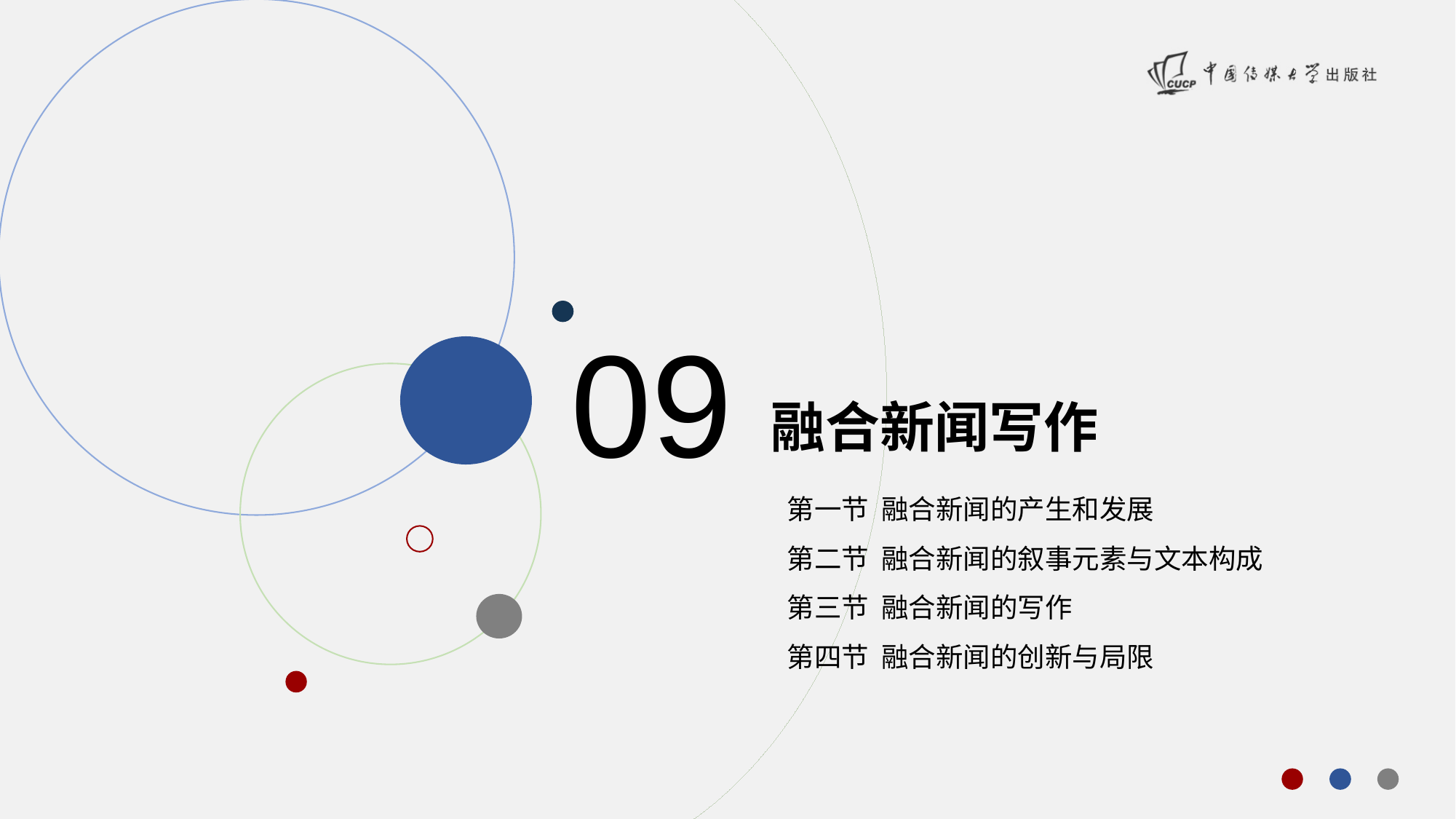

09

融合新闻写作
第一节  融合新闻的产生和发展
第二节  融合新闻的叙事元素与文本构成
第三节  融合新闻的写作
第四节  融合新闻的创新与局限